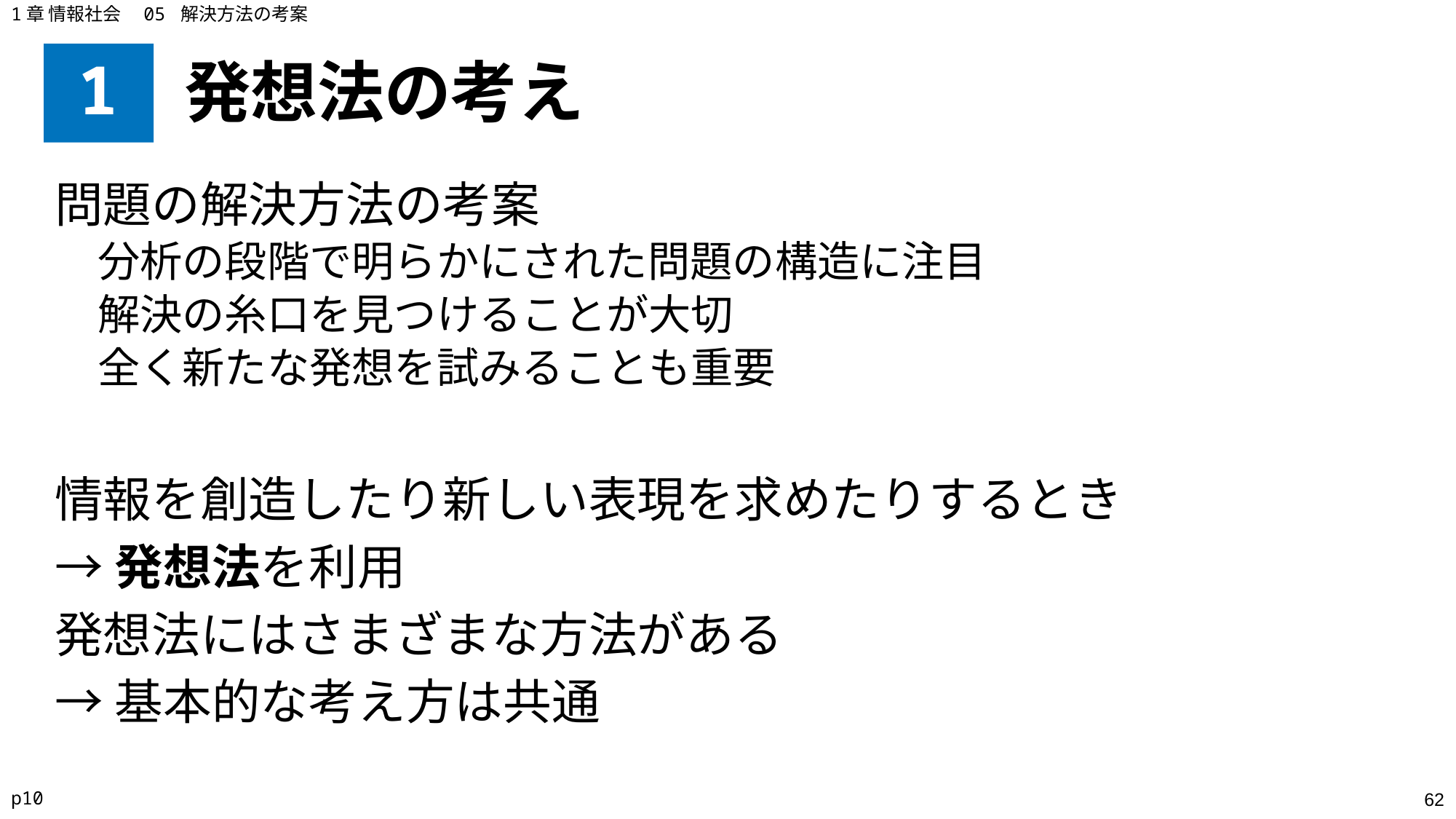

1章 情報社会　05 解決方法の考案
# 1
発想法の考え
問題の解決方法の考案
分析の段階で明らかにされた問題の構造に注目
解決の糸口を見つけることが大切
全く新たな発想を試みることも重要

情報を創造したり新しい表現を求めたりするとき
→発想法を利用
発想法にはさまざまな方法がある
→基本的な考え方は共通
p10
62